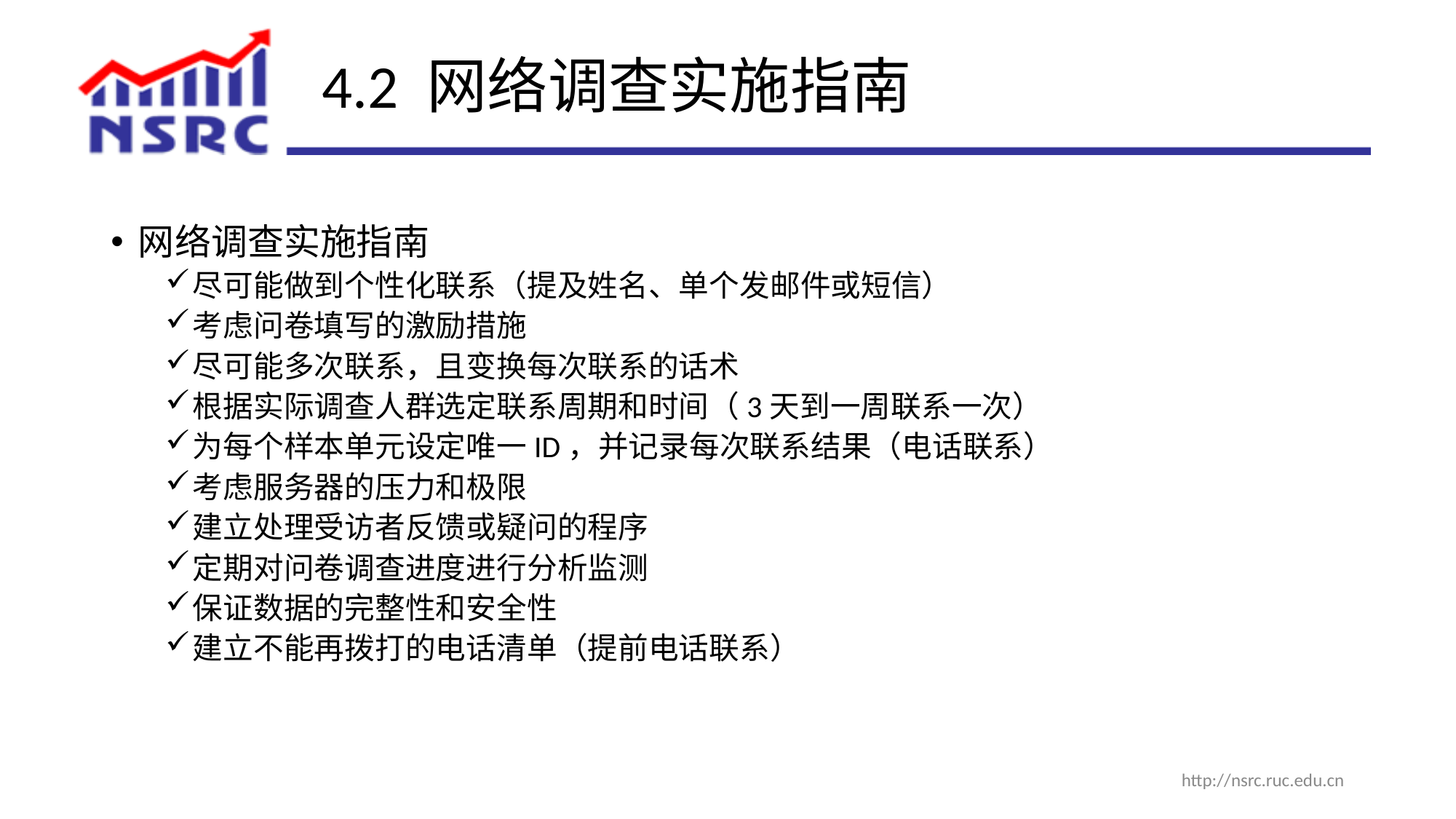

# 4.2 网络调查实施指南
网络调查实施指南
尽可能做到个性化联系（提及姓名、单个发邮件或短信）
考虑问卷填写的激励措施
尽可能多次联系，且变换每次联系的话术
根据实际调查人群选定联系周期和时间（3天到一周联系一次）
为每个样本单元设定唯一ID，并记录每次联系结果（电话联系）
考虑服务器的压力和极限
建立处理受访者反馈或疑问的程序
定期对问卷调查进度进行分析监测
保证数据的完整性和安全性
建立不能再拨打的电话清单（提前电话联系）